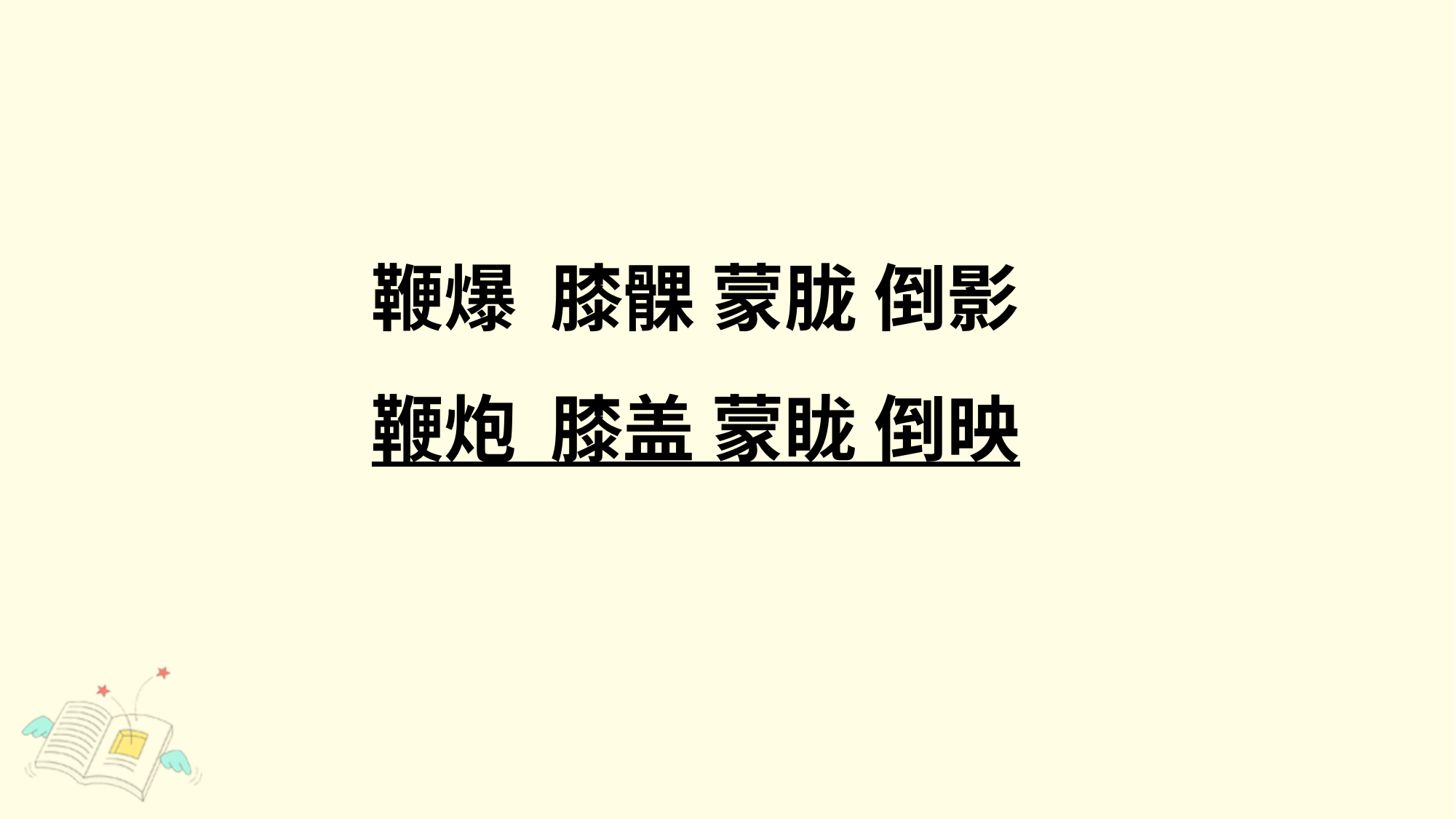

鞭爆  膝髁 蒙胧 倒影
鞭炮  膝盖 蒙眬 倒映